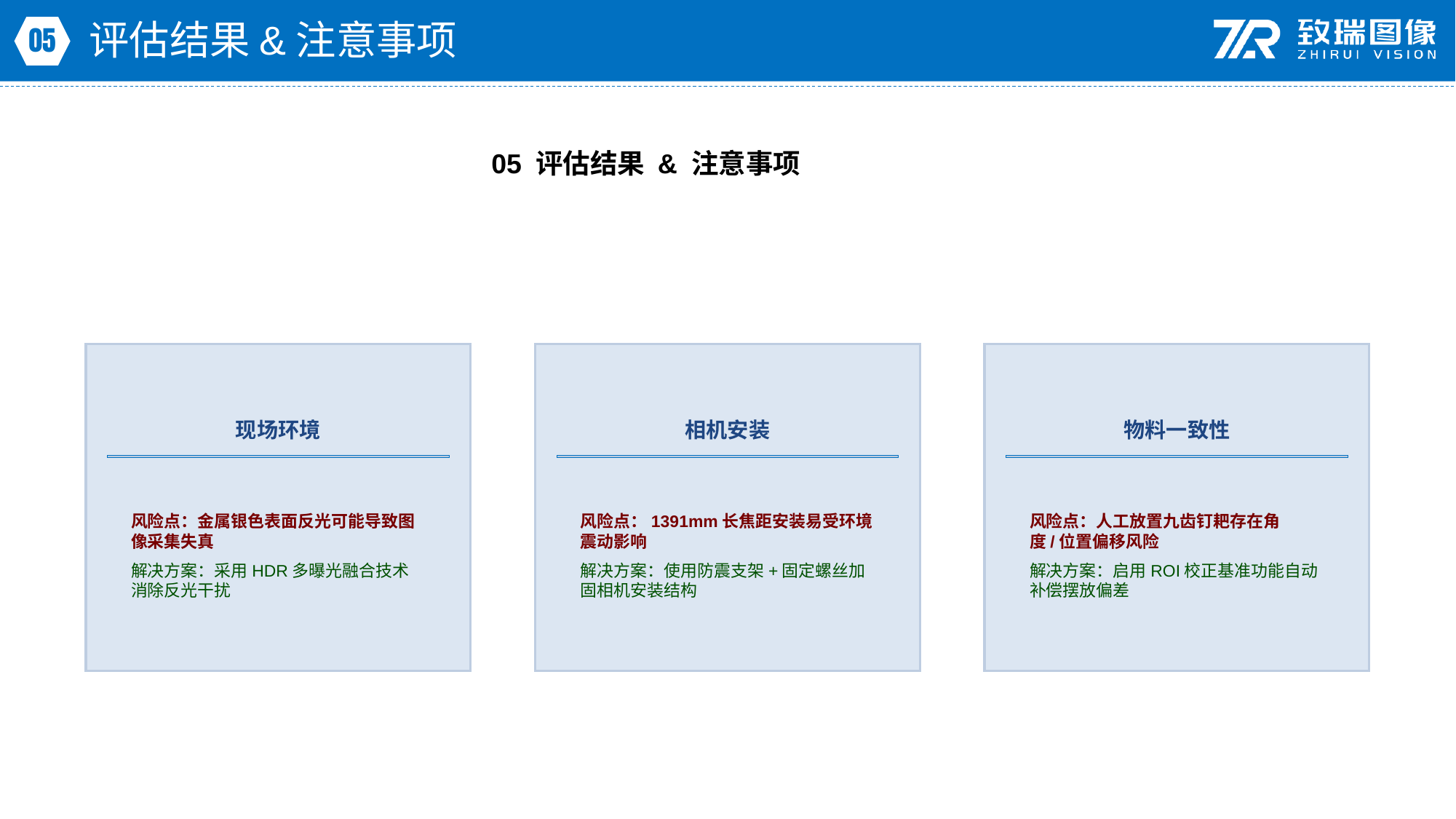

评估结果&注意事项
05

05 评估结果 & 注意事项

现场环境

相机安装

物料一致性

风险点：金属银色表面反光可能导致图像采集失真
解决方案：采用HDR多曝光融合技术消除反光干扰

风险点：1391mm长焦距安装易受环境震动影响
解决方案：使用防震支架+固定螺丝加固相机安装结构

风险点：人工放置九齿钉耙存在角度/位置偏移风险
解决方案：启用ROI校正基准功能自动补偿摆放偏差